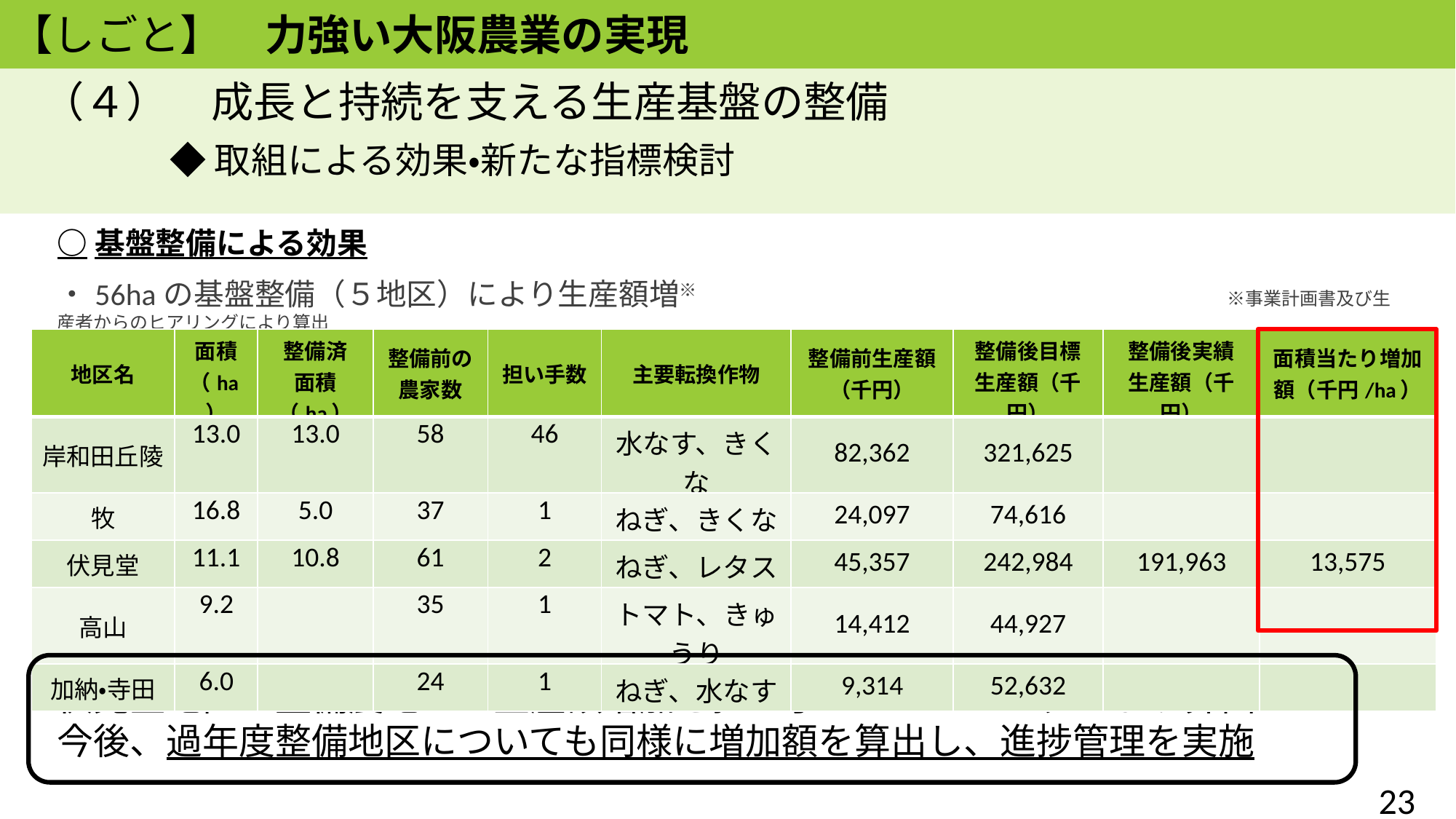

【しごと】　力強い大阪農業の実現

（４）　成長と持続を支える生産基盤の整備
◆取組による効果・新たな指標検討
○基盤整備による効果

・56haの基盤整備（５地区）により生産額増※　　　　　  　　　　　　　　　　　　※事業計画書及び生産者からのヒアリングにより算出
| 地区名 | 面積 （ha） | 整備済 面積（ha） | 整備前の 農家数 | 担い手数 | 主要転換作物 | 整備前生産額 （千円） | 整備後目標 生産額（千円） | 整備後実績 生産額（千円） | 面積当たり増加額（千円/ha） |
| --- | --- | --- | --- | --- | --- | --- | --- | --- | --- |
| 岸和田丘陵 | 13.0 | 13.0 | 58 | 46 | 水なす、きくな | 82,362 | 321,625 |  |  |
| 牧 | 16.8 | 5.0 | 37 | 1 | ねぎ、きくな | 24,097 | 74,616 |  |  |
| 伏見堂 | 11.1 | 10.8 | 61 | 2 | ねぎ、レタス | 45,357 | 242,984 | 191,963 | 13,575 |
| 高山 | 9.2 |  | 35 | 1 | トマト、きゅうり | 14,412 | 44,927 |  |  |
| 加納・寺田 | 6.0 |  | 24 | 1 | ねぎ、水なす | 9,314 | 52,632 |  |  |

伏見堂地区の整備農地での生産額増加を担い手へのヒアリングにより算出
今後、過年度整備地区についても同様に増加額を算出し、進捗管理を実施
23